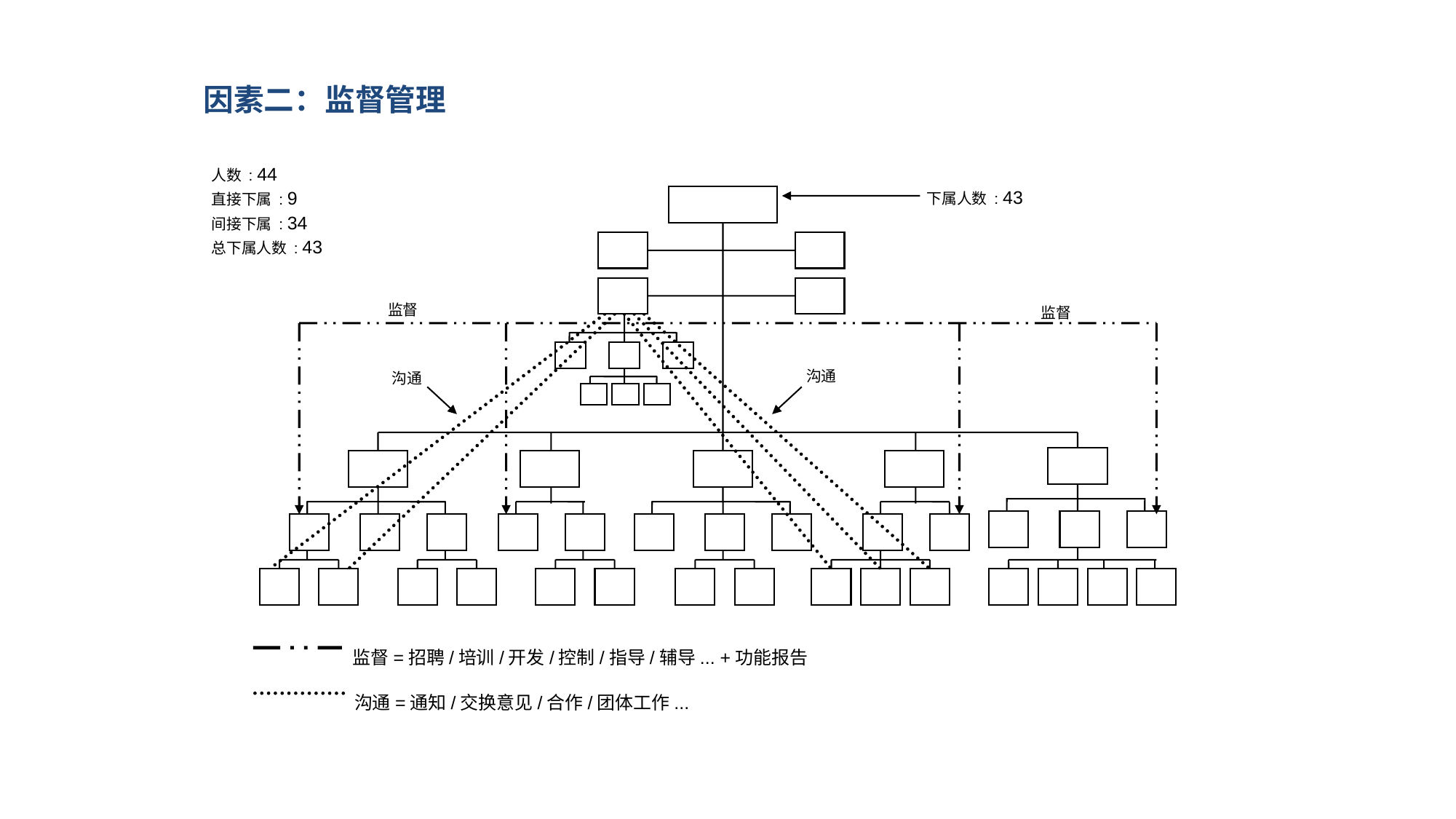

因素二：监督管理
人数 : 44
直接下属 : 9
间接下属 : 34
总下属人数 : 43

监督

监督

沟通
沟通

下属人数 : 43

监督=招聘/培训/开发/控制/指导/辅导... +功能报告
沟通=通知/交换意见/合作/团体工作...